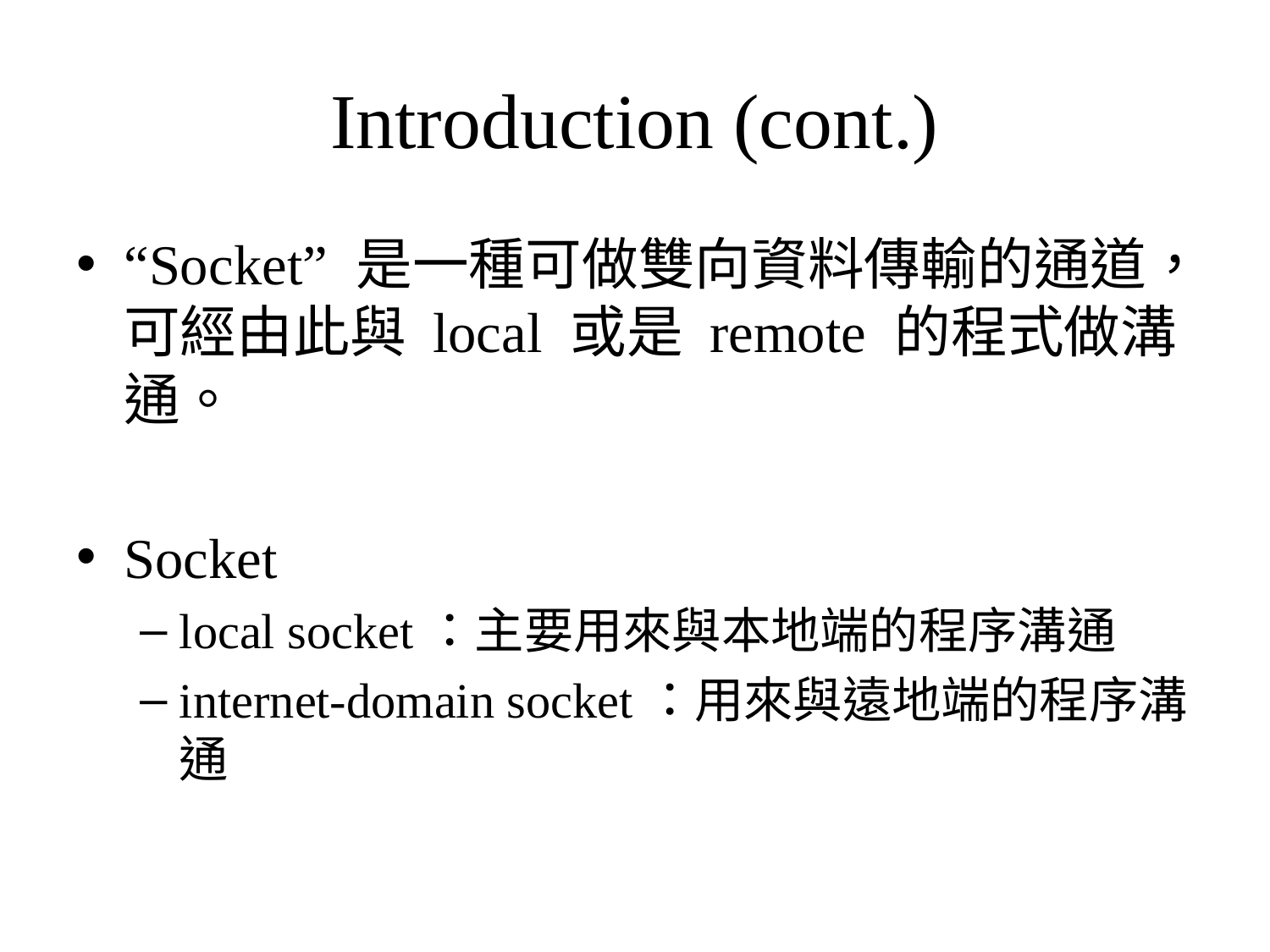

# Introduction (cont.)
“Socket” 是一種可做雙向資料傳輸的通道，可經由此與 local 或是 remote 的程式做溝通。

Socket
local socket：主要用來與本地端的程序溝通
internet-domain socket：用來與遠地端的程序溝通